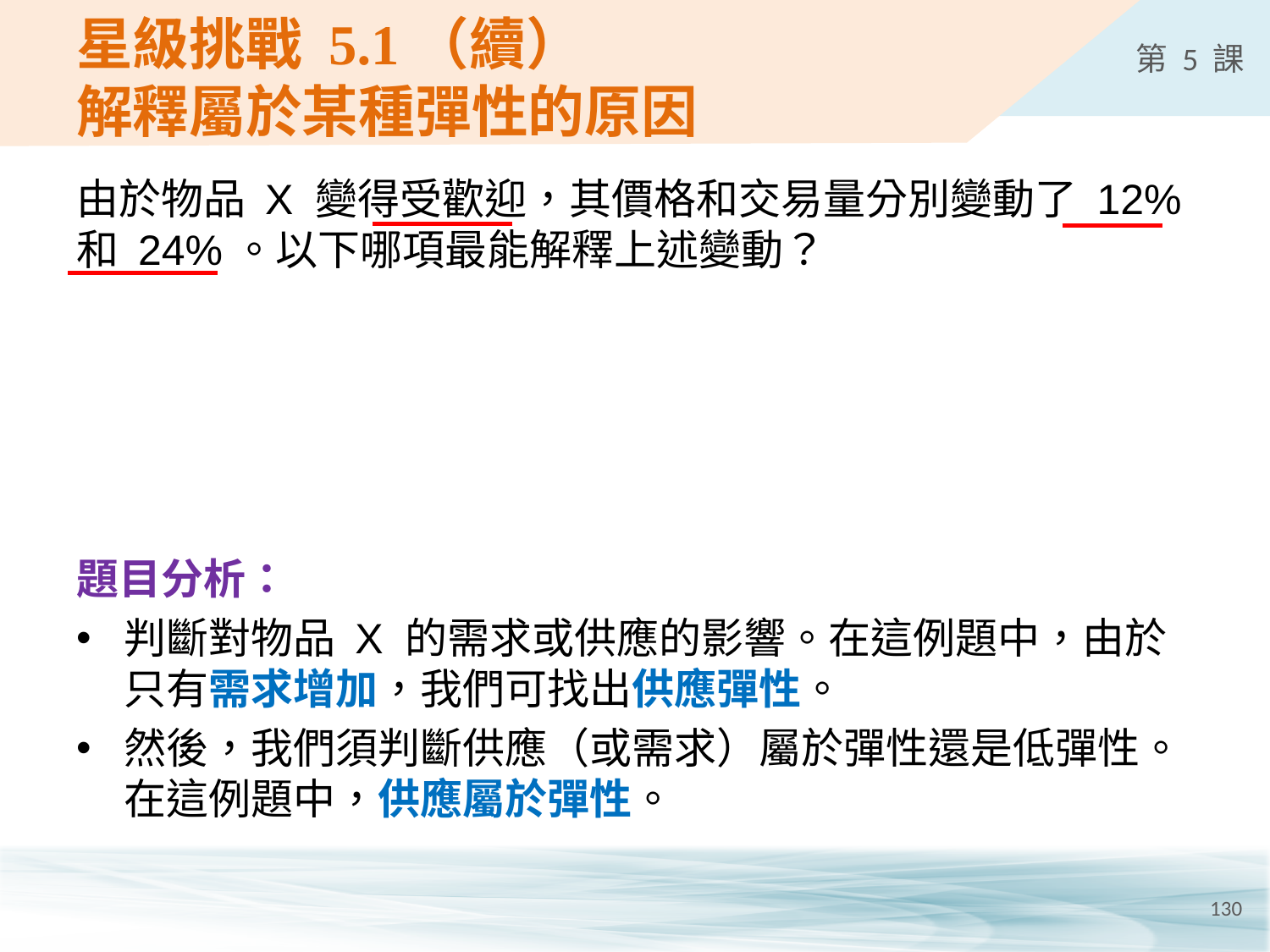

# 星級挑戰 5.1（續） 解釋屬於某種彈性的原因
由於物品 X 變得受歡迎，其價格和交易量分別變動了 12% 和 24%。以下哪項最能解釋上述變動？
題目分析：
判斷對物品 X 的需求或供應的影響。在這例題中，由於只有需求增加，我們可找出供應彈性。
然後，我們須判斷供應（或需求）屬於彈性還是低彈性。
在這例題中，供應屬於彈性。
130